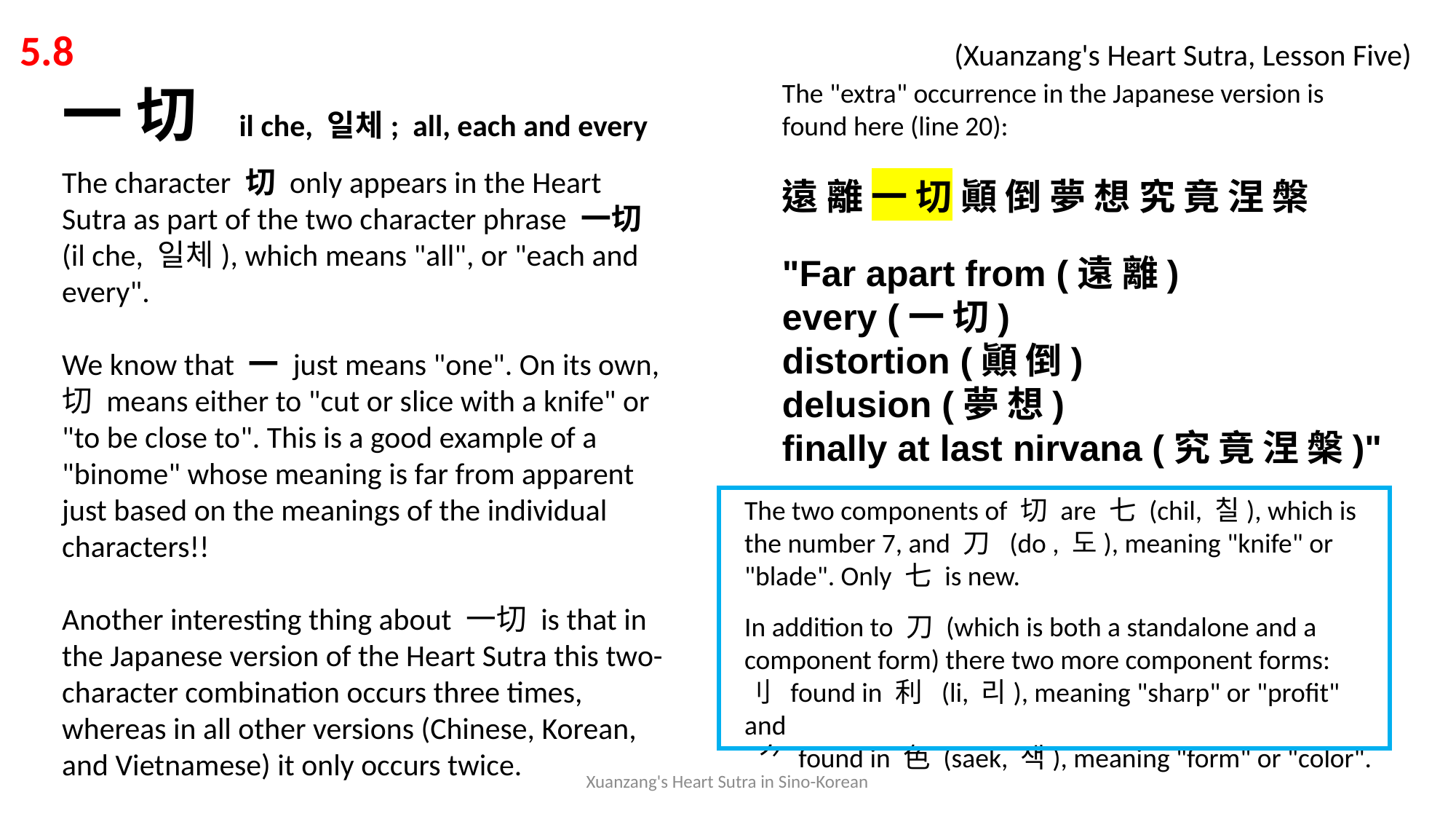

5.8                          			  	                             (Xuanzang's Heart Sutra, Lesson Five)
一 切  il che, 일체;  all, each and every

The character 切 only appears in the Heart Sutra as part of the two character phrase 一切 (il che, 일체), which means "all", or "each and every".

We know that 一 just means "one". On its own,切 means either to "cut or slice with a knife" or "to be close to". This is a good example of a "binome" whose meaning is far from apparent just based on the meanings of the individual characters!!

Another interesting thing about 一切 is that in the Japanese version of the Heart Sutra this two-character combination occurs three times, whereas in all other versions (Chinese, Korean, and Vietnamese) it only occurs twice.
The "extra" occurrence in the Japanese version is found here (line 20):

遠 離 一 切 顚 倒 夢 想 究 竟 涅 槃

"Far apart from (遠 離)
every (一 切)
distortion (顚 倒)
delusion (夢 想)
finally at last nirvana (究 竟 涅 槃)"

The two components of 切 are 七 (chil, 칠), which is the number 7, and 刀  (do , 도), meaning "knife" or "blade". Only 七 is new.

In addition to 刀 (which is both a standalone and a component form) there two more component forms:
刂  found in 利  (li, 리), meaning "sharp" or "profit" and
 ⺈ found in 色 (saek, 색), meaning "form" or "color".
Xuanzang's Heart Sutra in Sino-Korean